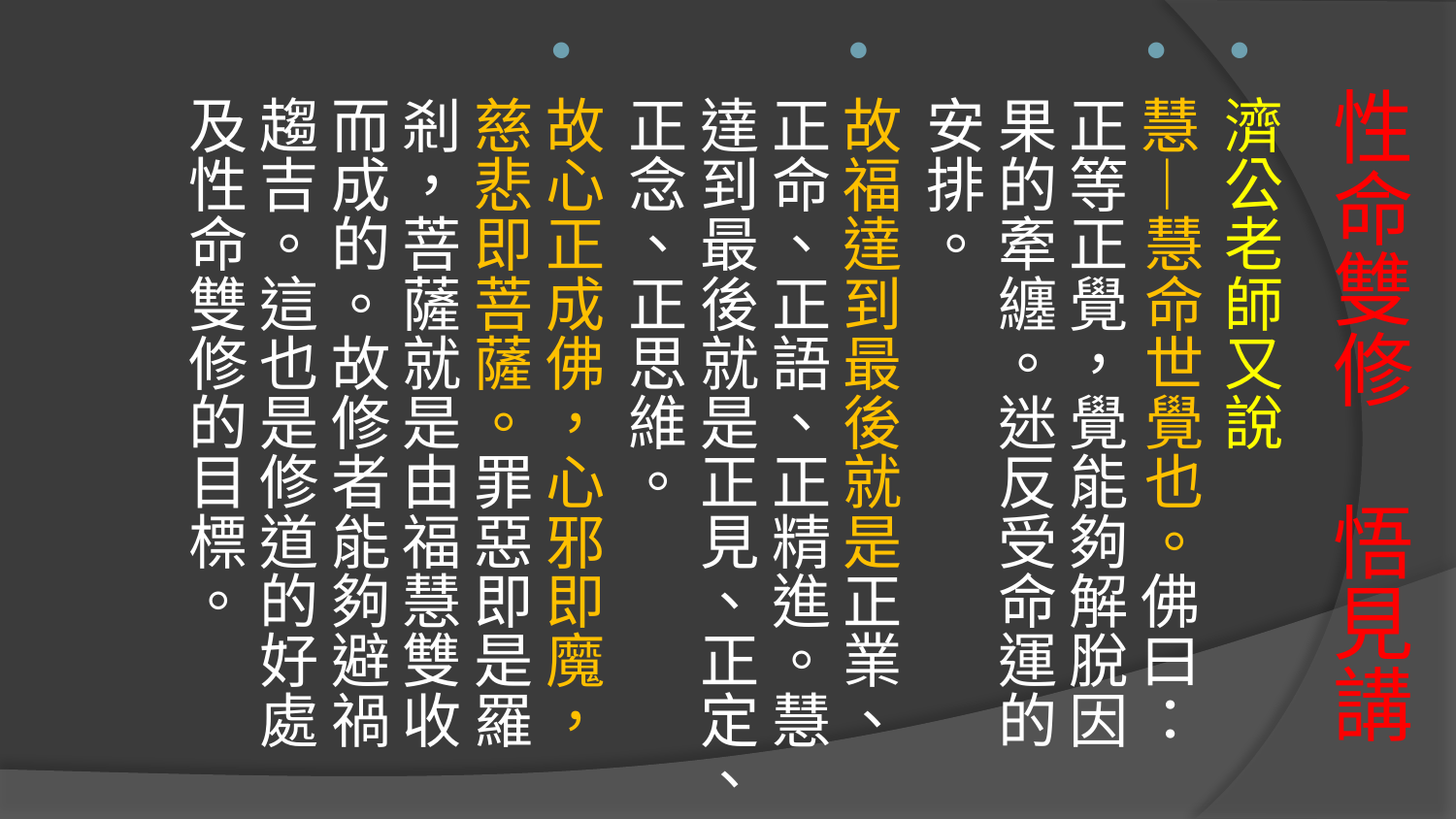

濟公老師又說
慧—慧命世覺也。佛曰：正等正覺，覺能夠解脫因果的牽纏。迷反受命運的安排。
故福達到最後就是正業、正命、正語、正精進。慧達到最後就是正見、正定、正念、正思維。
故心正成佛，心邪即魔，慈悲即菩薩。罪惡即是羅剎，菩薩就是由福慧雙收而成的。故修者能夠避禍趨吉。這也是修道的好處及性命雙修的目標。

# 性命雙修     悟見講